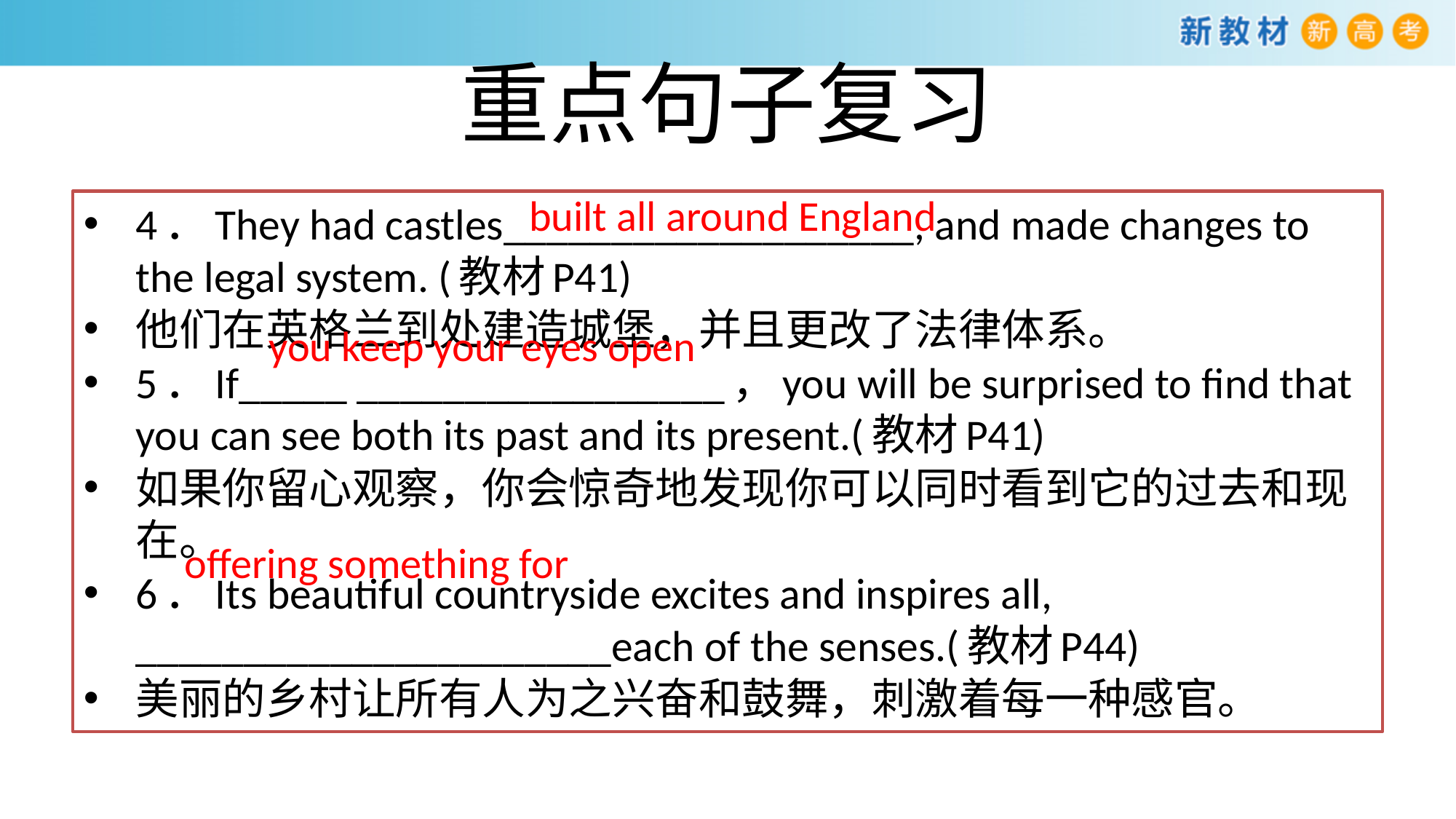

# 重点句子复习
built all around England
4．They had castles___________________, and made changes to the legal system. (教材P41)
他们在英格兰到处建造城堡，并且更改了法律体系。
5．If_____ _________________，you will be surprised to find that you can see both its past and its present.(教材P41)
如果你留心观察，你会惊奇地发现你可以同时看到它的过去和现在。
6．Its beautiful countryside excites and inspires all, ______________________each of the senses.(教材P44)
美丽的乡村让所有人为之兴奋和鼓舞，刺激着每一种感官。

you keep your eyes open
offering something for